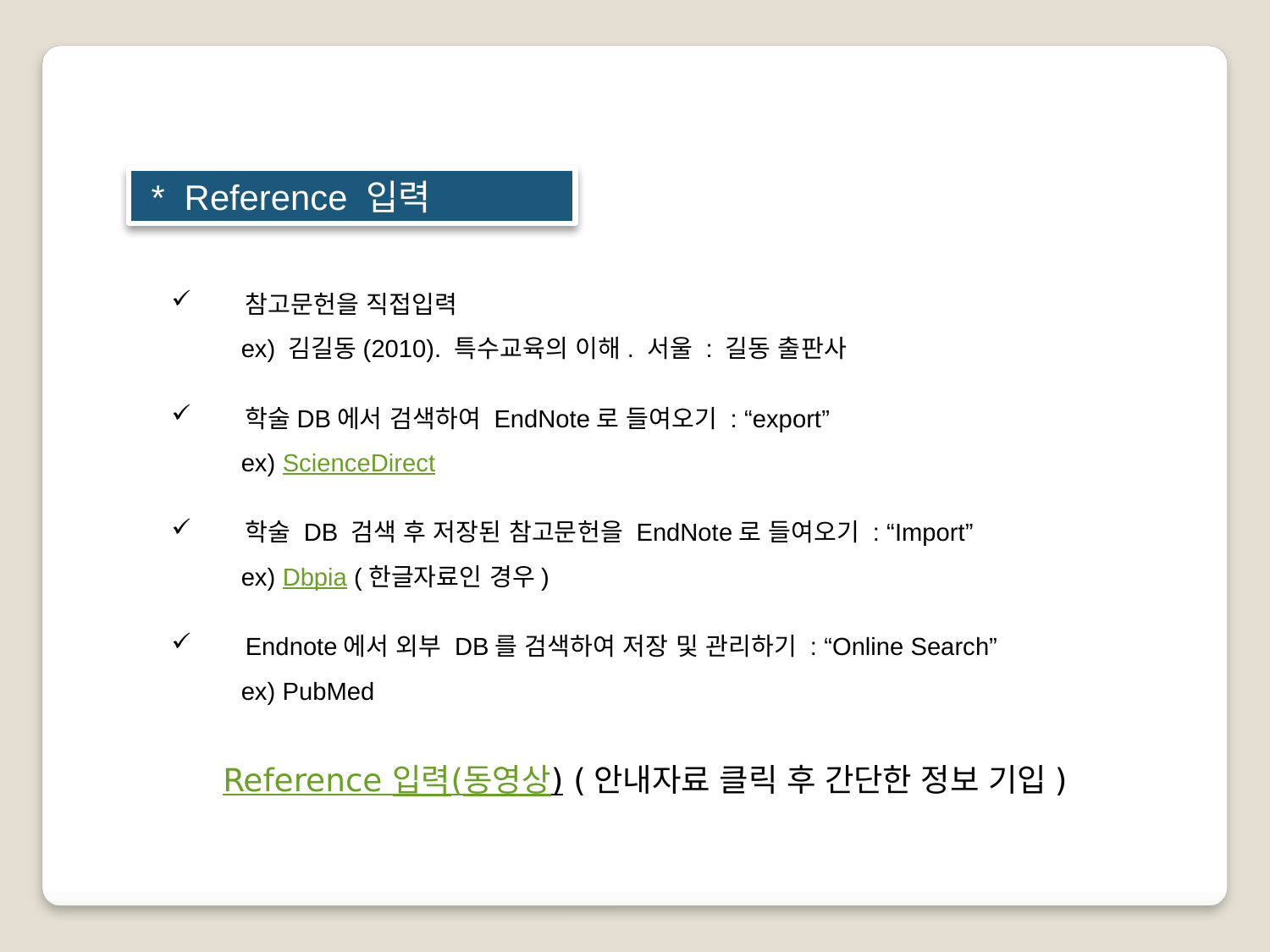

*  Reference 입력
참고문헌을 직접입력
          ex) 김길동(2010). 특수교육의 이해. 서울 : 길동 출판사

학술DB에서 검색하여 EndNote로 들여오기 : “export”
          ex) ScienceDirect

학술 DB 검색 후 저장된 참고문헌을 EndNote로 들여오기 : “Import”
          ex) Dbpia (한글자료인 경우)

Endnote에서 외부 DB를 검색하여 저장 및 관리하기 : “Online Search”
          ex) PubMed
Reference 입력(동영상) (안내자료 클릭 후 간단한 정보 기입)